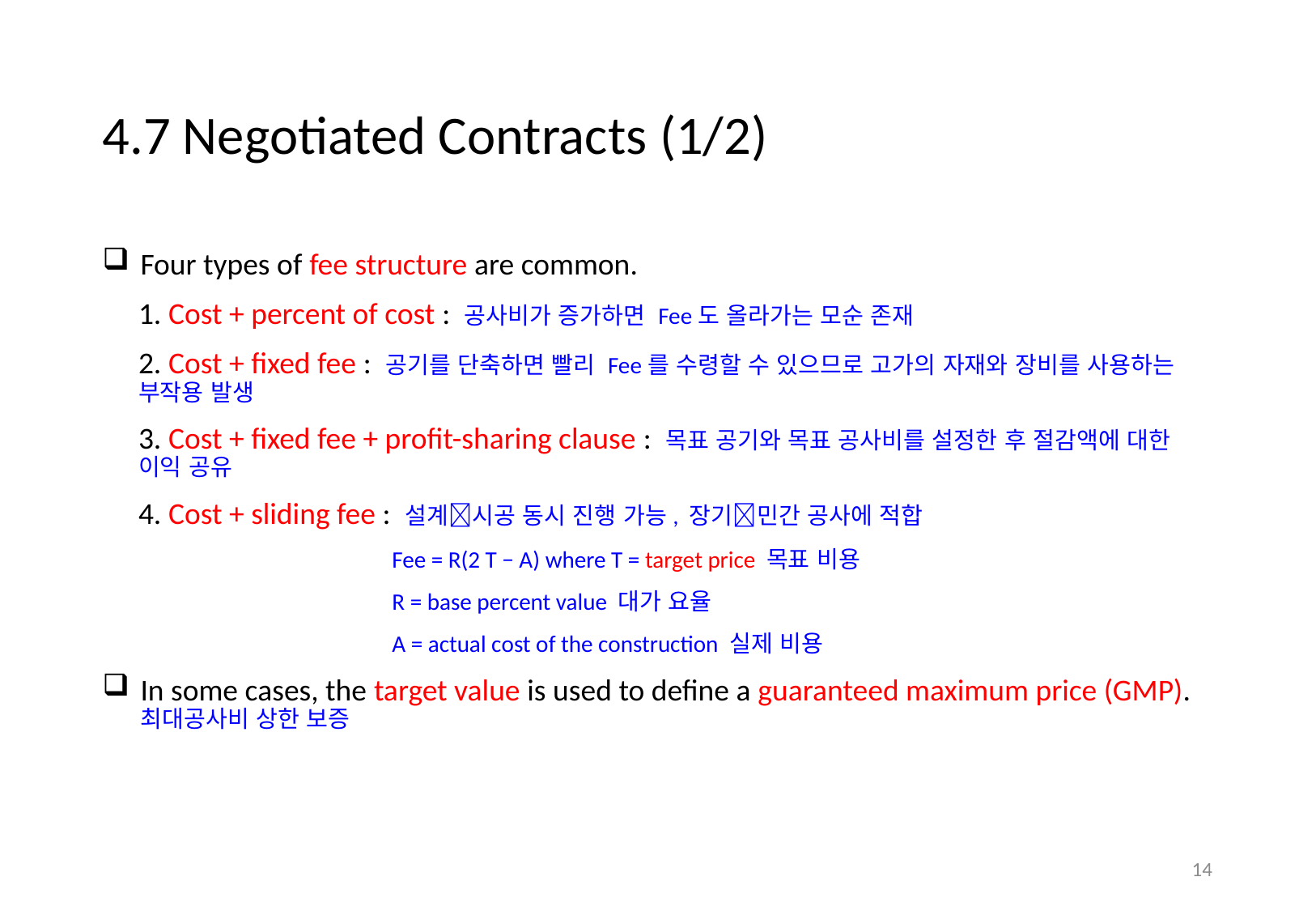

# 4.7 Negotiated Contracts (1/2)
Four types of fee structure are common.
1. Cost + percent of cost : 공사비가 증가하면 Fee도 올라가는 모순 존재
2. Cost + fixed fee : 공기를 단축하면 빨리 Fee를 수령할 수 있으므로 고가의 자재와 장비를 사용하는 부작용 발생
3. Cost + fixed fee + profit-sharing clause : 목표 공기와 목표 공사비를 설정한 후 절감액에 대한 이익 공유
4. Cost + sliding fee : 설계⋅시공 동시 진행 가능, 장기⋅민간 공사에 적합
Fee = R(2 T − A) where T = target price 목표 비용
R = base percent value 대가 요율
A = actual cost of the construction 실제 비용
In some cases, the target value is used to define a guaranteed maximum price (GMP). 최대공사비 상한 보증
14